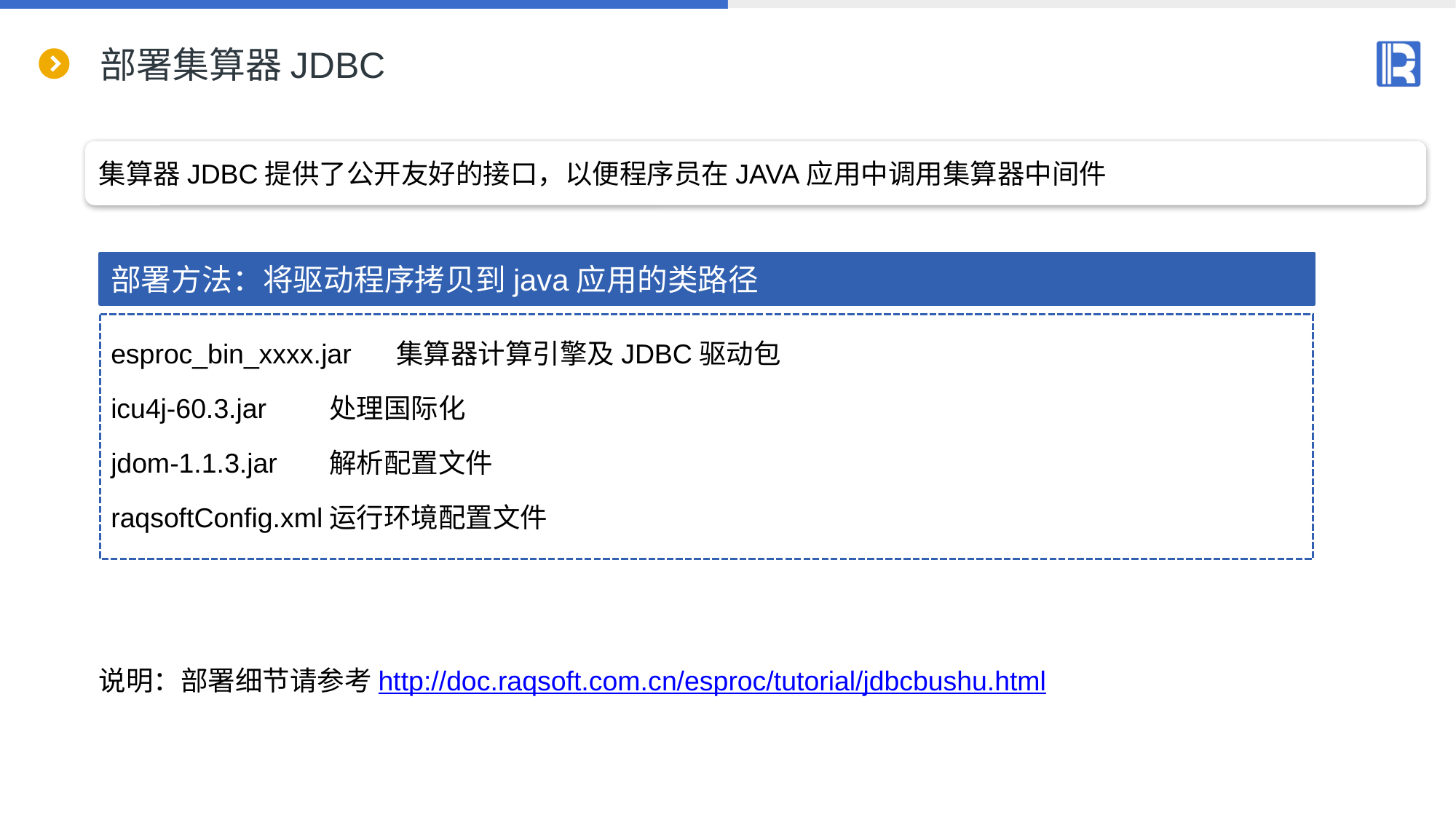

# 部署集算器JDBC
集算器JDBC提供了公开友好的接口，以便程序员在JAVA应用中调用集算器中间件
部署方法：将驱动程序拷贝到java应用的类路径
esproc_bin_xxxx.jar     集算器计算引擎及JDBC驱动包
icu4j-60.3.jar    	处理国际化
jdom-1.1.3.jar   	解析配置文件
raqsoftConfig.xml	运行环境配置文件
说明：部署细节请参考http://doc.raqsoft.com.cn/esproc/tutorial/jdbcbushu.html